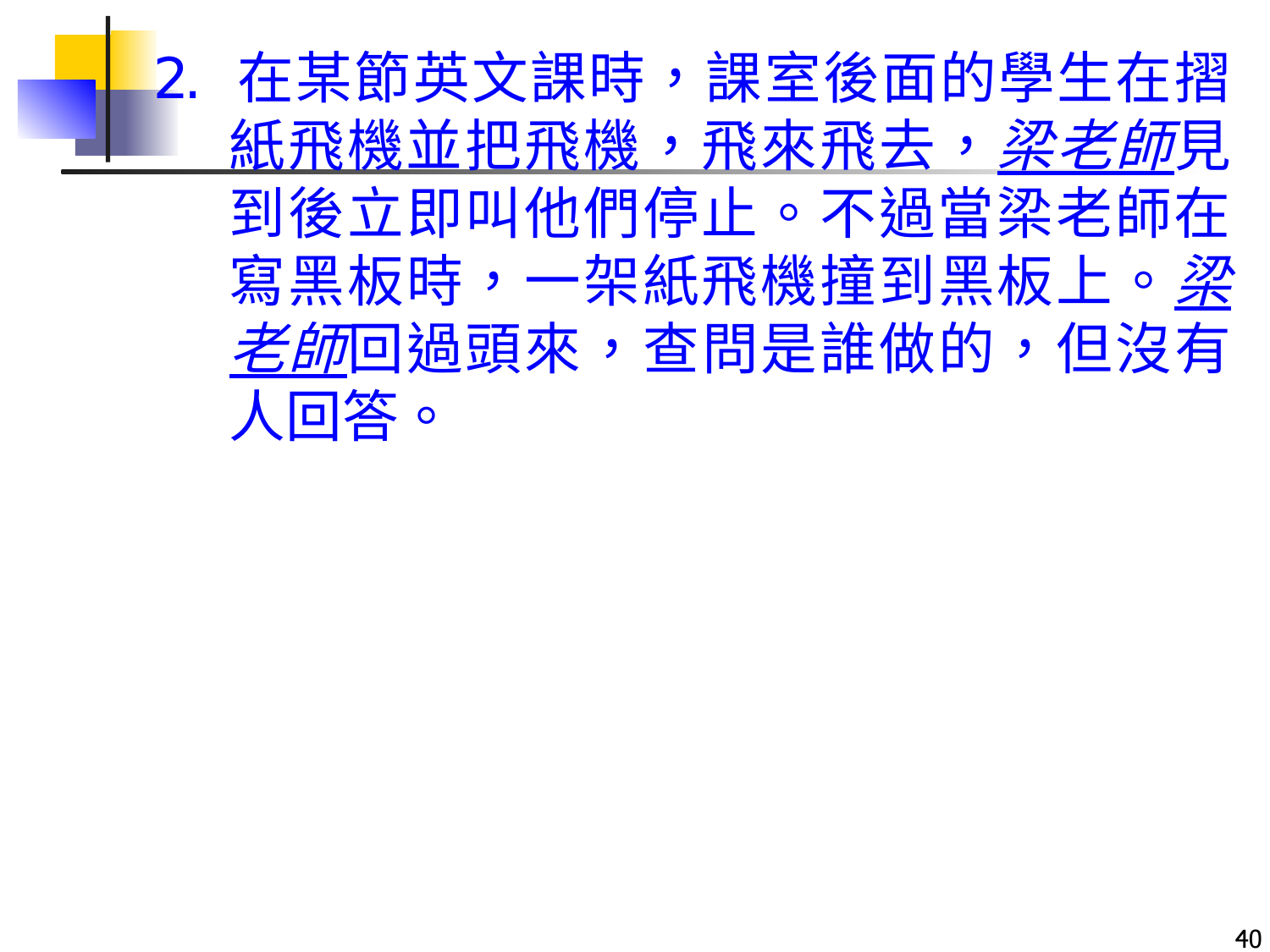

2. 在某節英文課時，課室後面的學生在摺紙飛機並把飛機，飛來飛去，梁老師見到後立即叫他們停止。不過當梁老師在寫黑板時，一架紙飛機撞到黑板上。梁老師回過頭來，查問是誰做的，但沒有人回答。

40